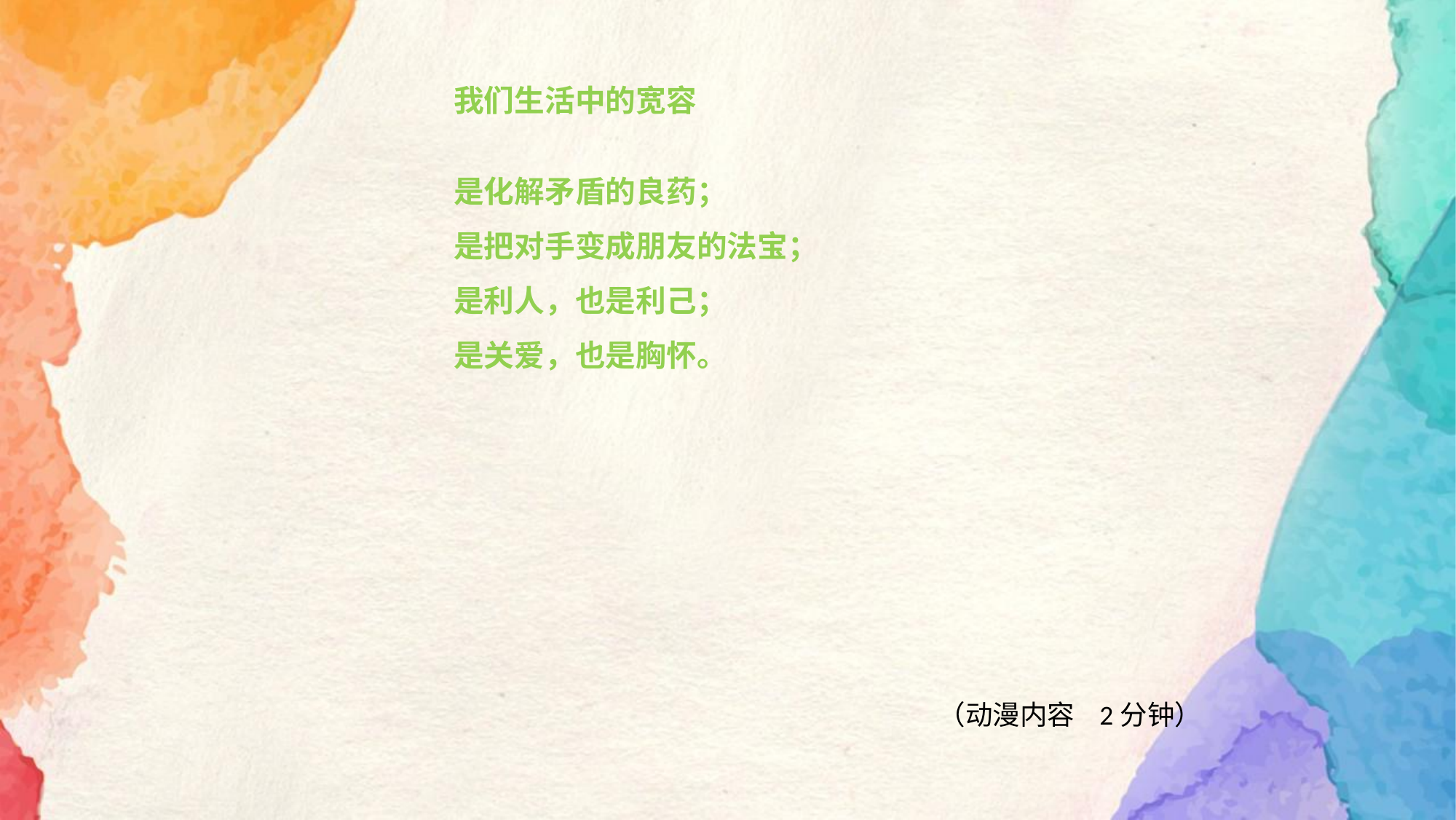

我们生活中的宽容

是化解矛盾的良药；
是把对手变成朋友的法宝；
是利人，也是利己；
是关爱，也是胸怀。

（动漫内容   2分钟）